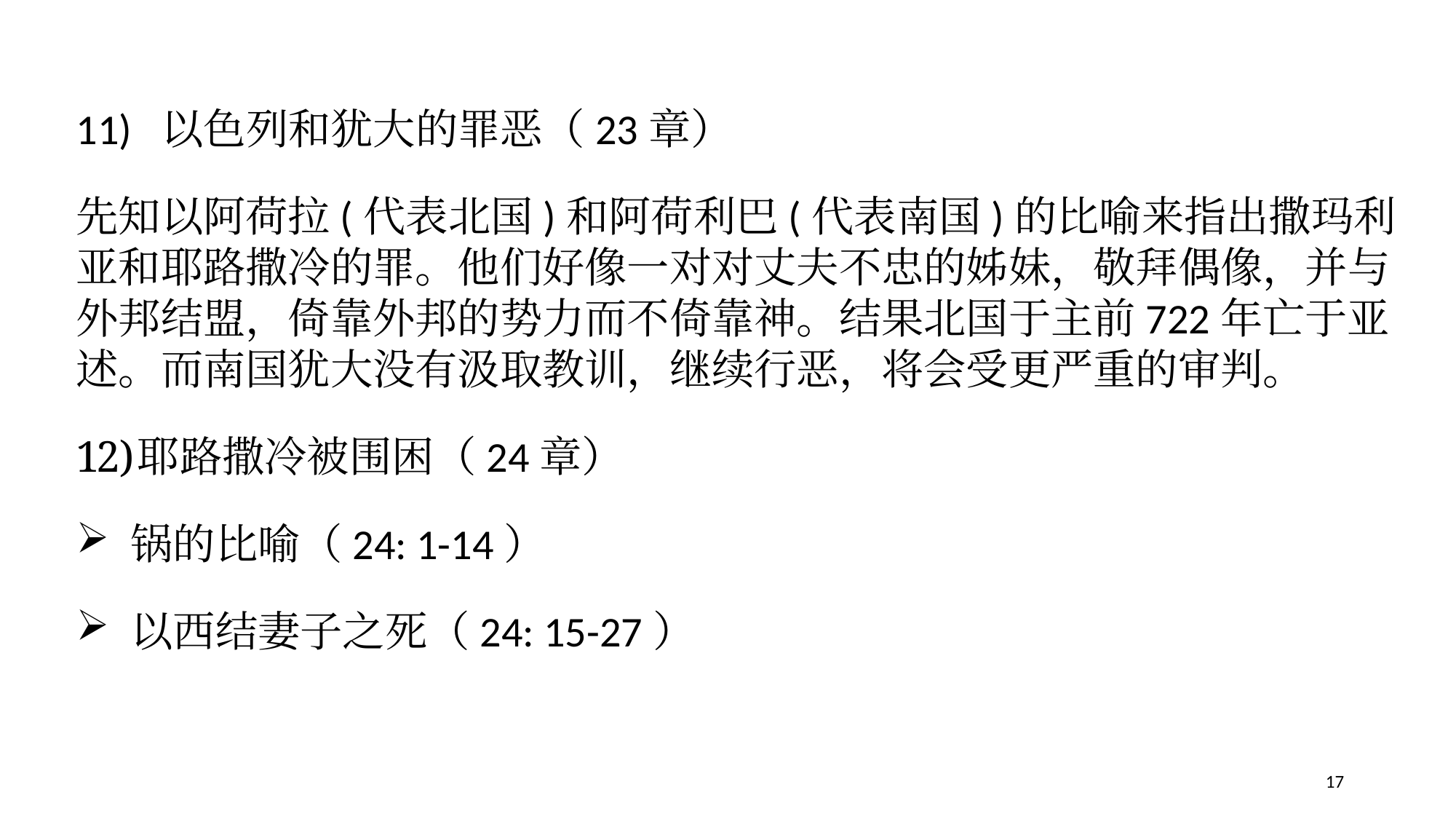

11)  以色列和犹大的罪恶（23章）
先知以阿荷拉(代表北国)和阿荷利巴(代表南国)的比喻来指出撒玛利亚和耶路撒冷的罪。他们好像一对对丈夫不忠的姊妹，敬拜偶像，并与外邦结盟，倚靠外邦的势力而不倚靠神。结果北国于主前722年亡于亚述。而南国犹大没有汲取教训，继续行恶，将会受更严重的审判。
耶路撒冷被围困（24章）
锅的比喻（24: 1-14）
以西结妻子之死（24: 15-27）
17